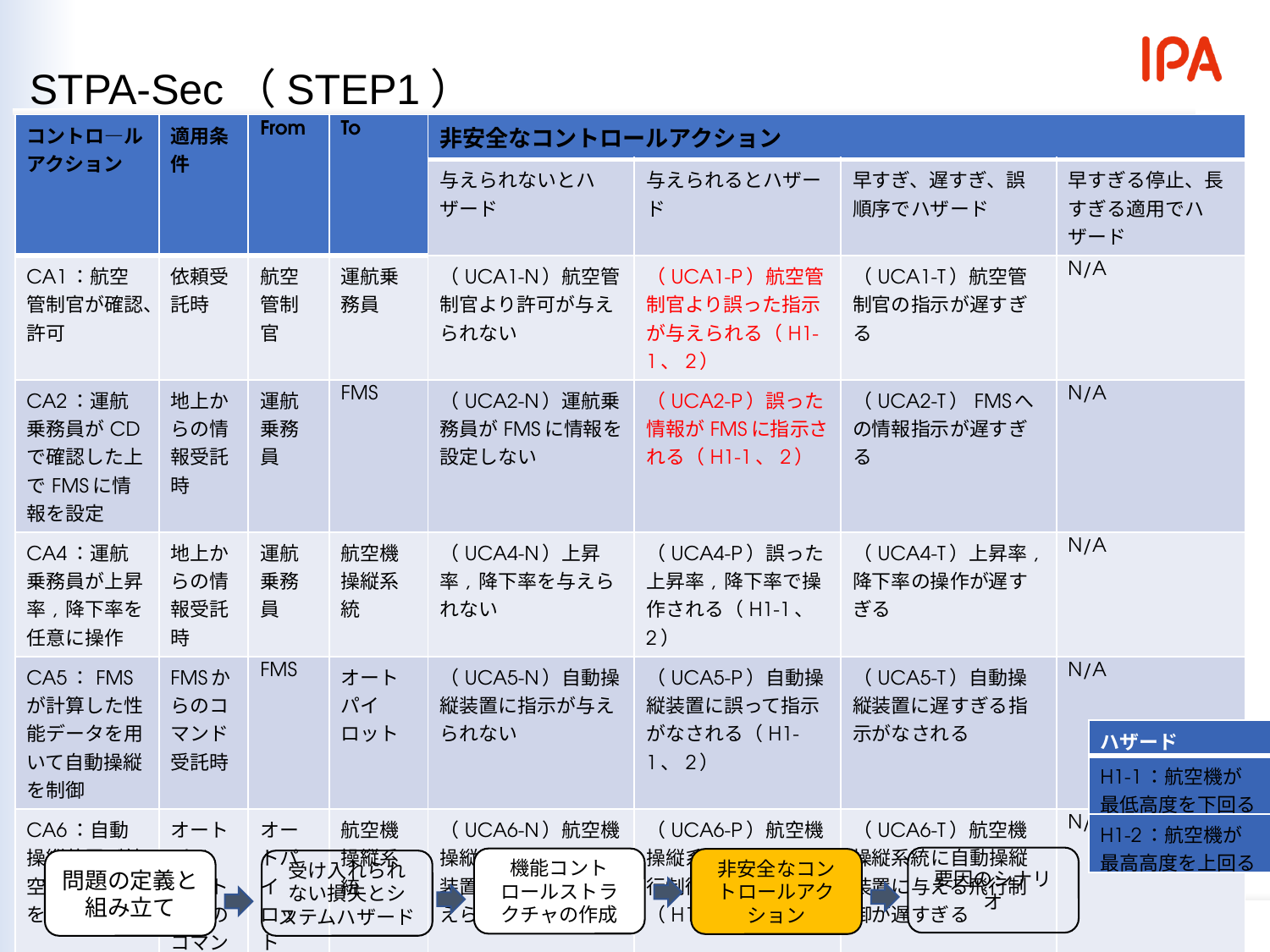

STPA-Sec（STEP1）
| コントロ―ルアクション | 適用条件 | From | To | 非安全なコントロールアクション |  |  |  |
| --- | --- | --- | --- | --- | --- | --- | --- |
|  |  |  |  | 与えられないとハザード | 与えられるとハザード | 早すぎ、遅すぎ、誤順序でハザード | 早すぎる停止、長すぎる適用でハザード |
| CA1：航空管制官が確認、許可 | 依頼受託時 | 航空管制官 | 運航乗務員 | （UCA1-N）航空管制官より許可が与えられない | （UCA1-P）航空管制官より誤った指示が与えられる（H1-1、2） | （UCA1-T）航空管制官の指示が遅すぎる | N/A |
| CA2：運航乗務員がCDで確認した上でFMSに情報を設定 | 地上からの情報受託時 | 運航乗務員 | FMS | （UCA2-N）運航乗務員がFMSに情報を設定しない | （UCA2-P）誤った情報がFMSに指示される（H1-1、2） | （UCA2-T）FMSへの情報指示が遅すぎる | N/A |
| CA4：運航乗務員が上昇率, 降下率を任意に操作 | 地上からの情報受託時 | 運航乗務員 | 航空機操縦系統 | （UCA4-N）上昇率, 降下率を与えられない | （UCA4-P）誤った上昇率, 降下率で操作される（H1-1、2） | （UCA4-T）上昇率, 降下率の操作が遅すぎる | N/A |
| CA5：FMSが計算した性能データを用いて自動操縦を制御 | FMSからのコマンド受託時 | FMS | オートパイロット | （UCA5-N）自動操縦装置に指示が与えられない | （UCA5-P）自動操縦装置に誤って指示がなされる（H1-1、2） | （UCA5-T）自動操縦装置に遅すぎる指示がなされる | N/A |
| CA6：自動操縦装置が航空機操縦系統 を制御 | オートパイロットからのコマンド受託時 | オートパイロット | 航空機操縦系統 | （UCA6-N）航空機操縦系統に自動操縦装置が飛行制御を与えられない | （UCA6-P）航空機操縦系統に誤った飛行制御がなされる（H1-1、2） | （UCA6-T）航空機操縦系統に自動操縦装置に与える飛行制御が遅すぎる | N/A |
| ハザード |
| --- |
| H1-1：航空機が最低高度を下回る |
| H1-2：航空機が最高高度を上回る |
要因のシナリオ
機能コントロールストラクチャの作成
非安全なコントロールアクション
問題の定義と組み立て
受け入れられない損失とシステムハザード